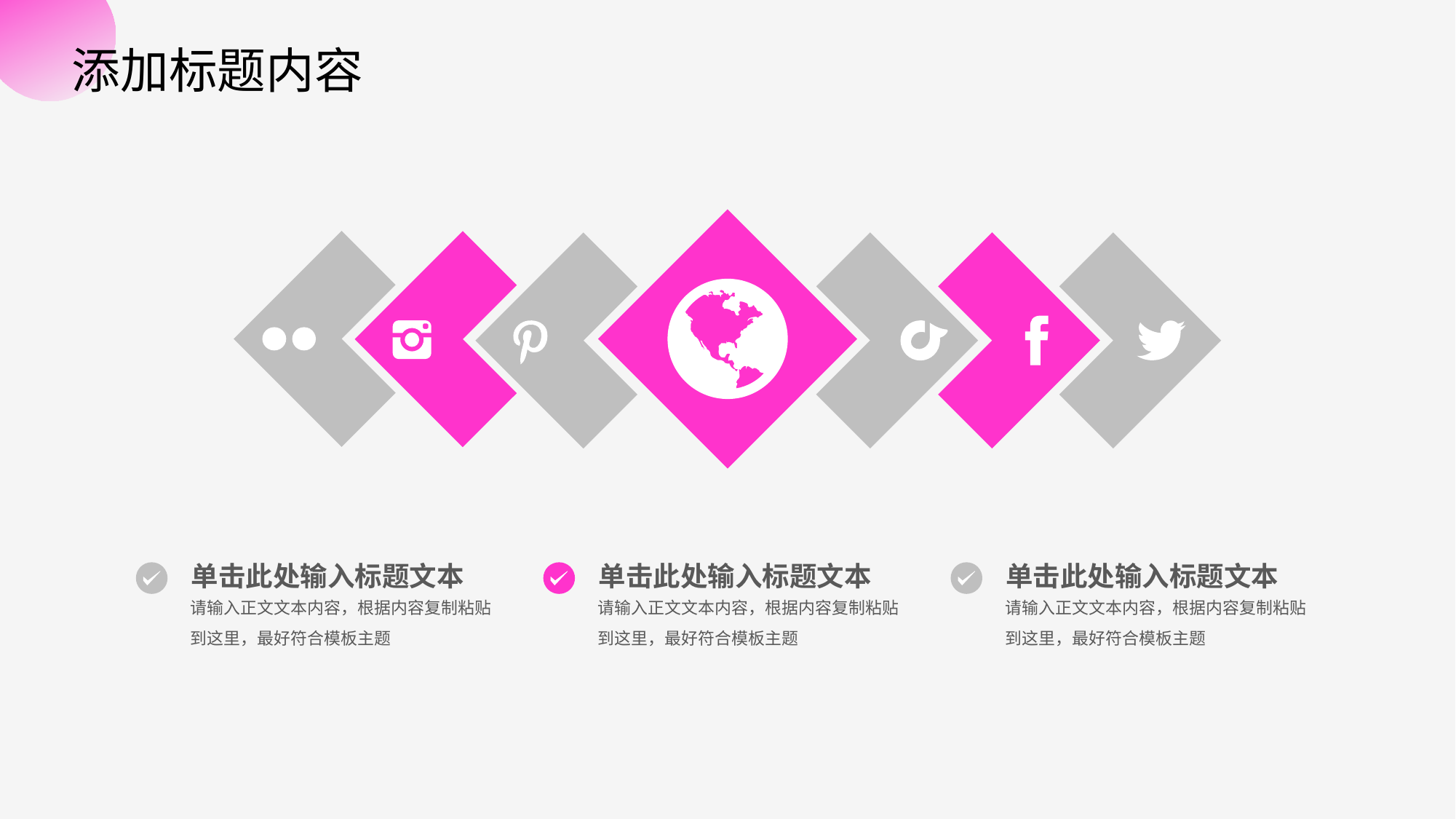

添加标题内容

单击此处输入标题文本
单击此处输入标题文本
单击此处输入标题文本

请输入正文文本内容，根据内容复制粘贴到这里，最好符合模板主题
请输入正文文本内容，根据内容复制粘贴到这里，最好符合模板主题
请输入正文文本内容，根据内容复制粘贴到这里，最好符合模板主题